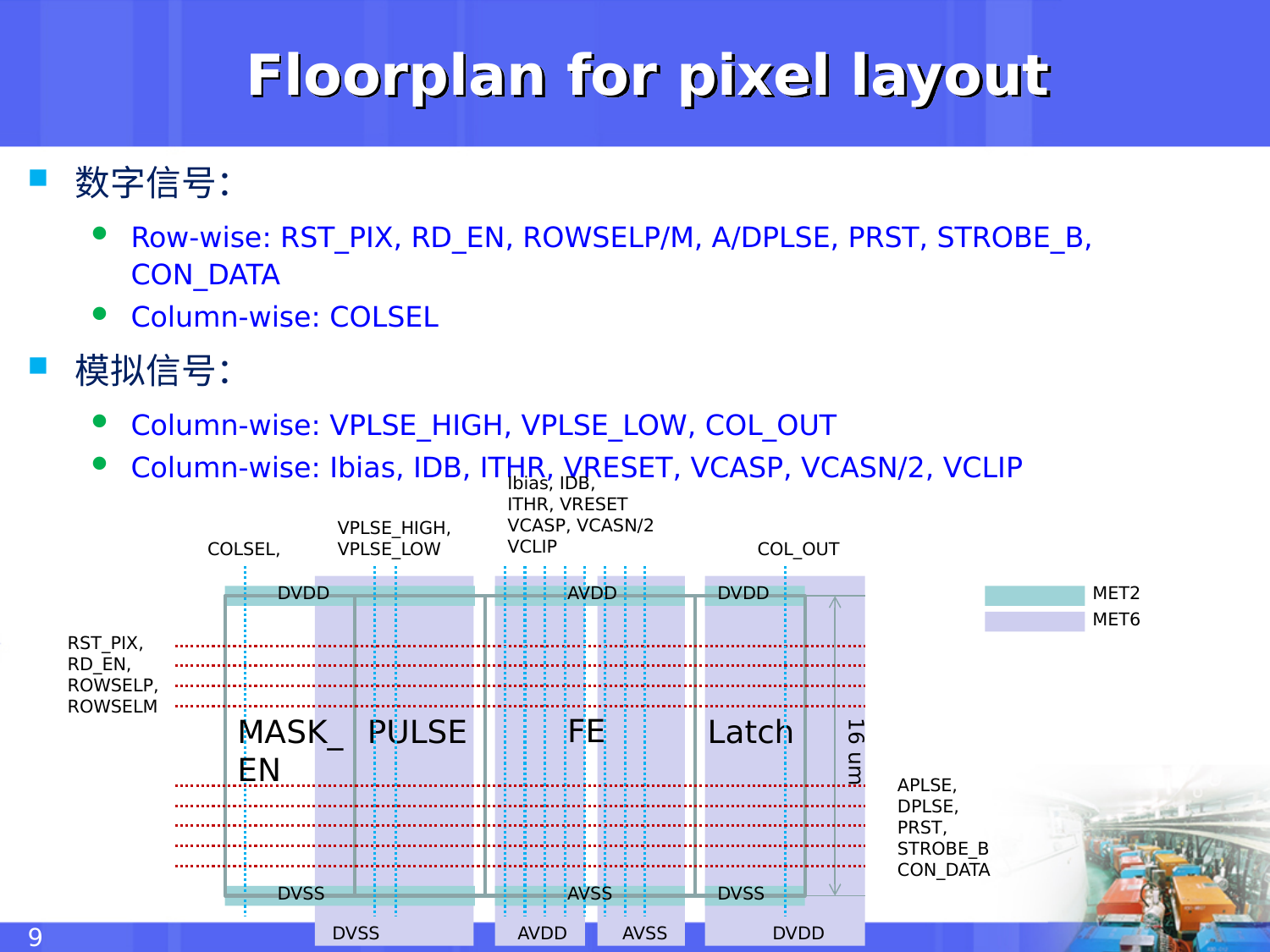

# Floorplan for pixel layout
数字信号：
Row-wise: RST_PIX, RD_EN, ROWSELP/M, A/DPLSE, PRST, STROBE_B, CON_DATA
Column-wise: COLSEL
模拟信号：
Column-wise: VPLSE_HIGH, VPLSE_LOW, COL_OUT
Column-wise: Ibias, IDB, ITHR, VRESET, VCASP, VCASN/2, VCLIP
Ibias, IDB,
ITHR, VRESET
VCASP, VCASN/2
VCLIP
VPLSE_HIGH,
VPLSE_LOW
COLSEL,
COL_OUT
DVDD

AVDD

DVDD
MET2

MET6

RST_PIX,
RD_EN,
ROWSELP,
ROWSELM
FE
MASK_EN
PULSE
Latch
16 um
APLSE,
DPLSE,
PRST,
STROBE_B
CON_DATA
DVSS
AVSS
DVSS

9
DVSS
AVDD
AVSS
DVDD